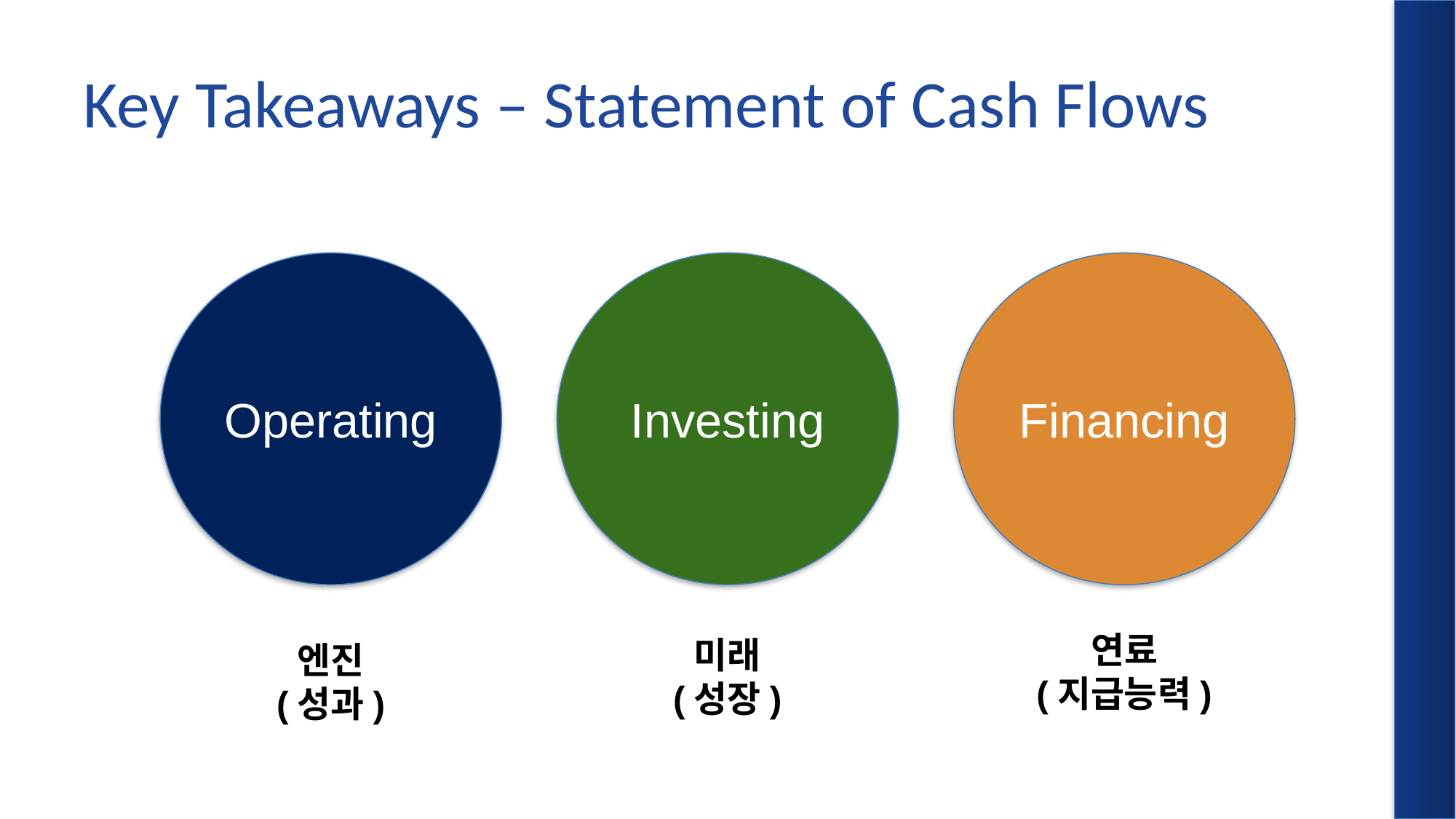

# Key Takeaways – Statement of Cash Flows
Operating
Investing
Financing
연료
(지급능력)
미래
(성장)
엔진
(성과)